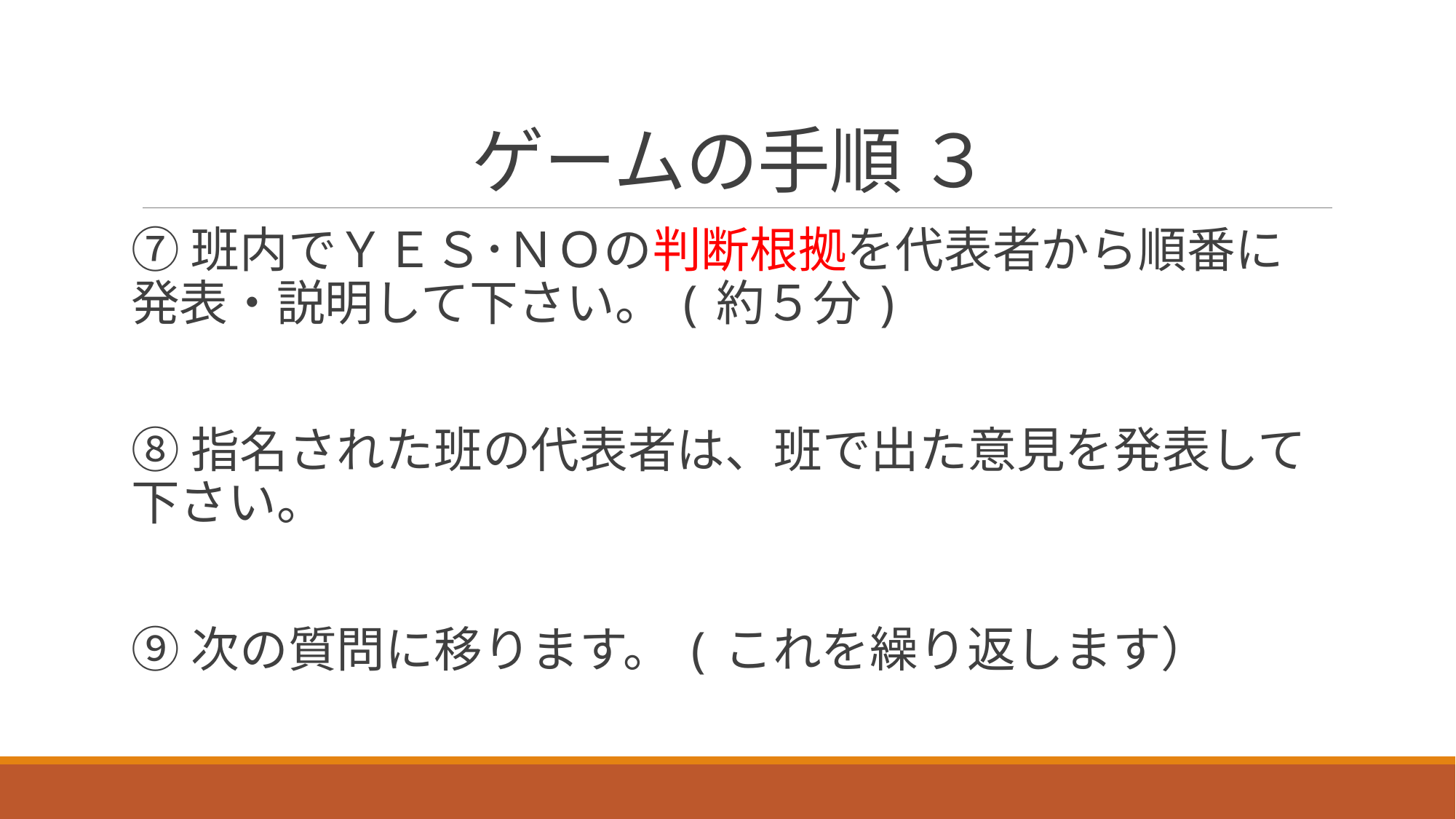

# ゲームの手順 ３
⑦班内でＹＥＳ･ＮＯの判断根拠を代表者から順番に発表・説明して下さい。(約５分)

⑧指名された班の代表者は、班で出た意見を発表して下さい。

⑨次の質問に移ります。(これを繰り返します）